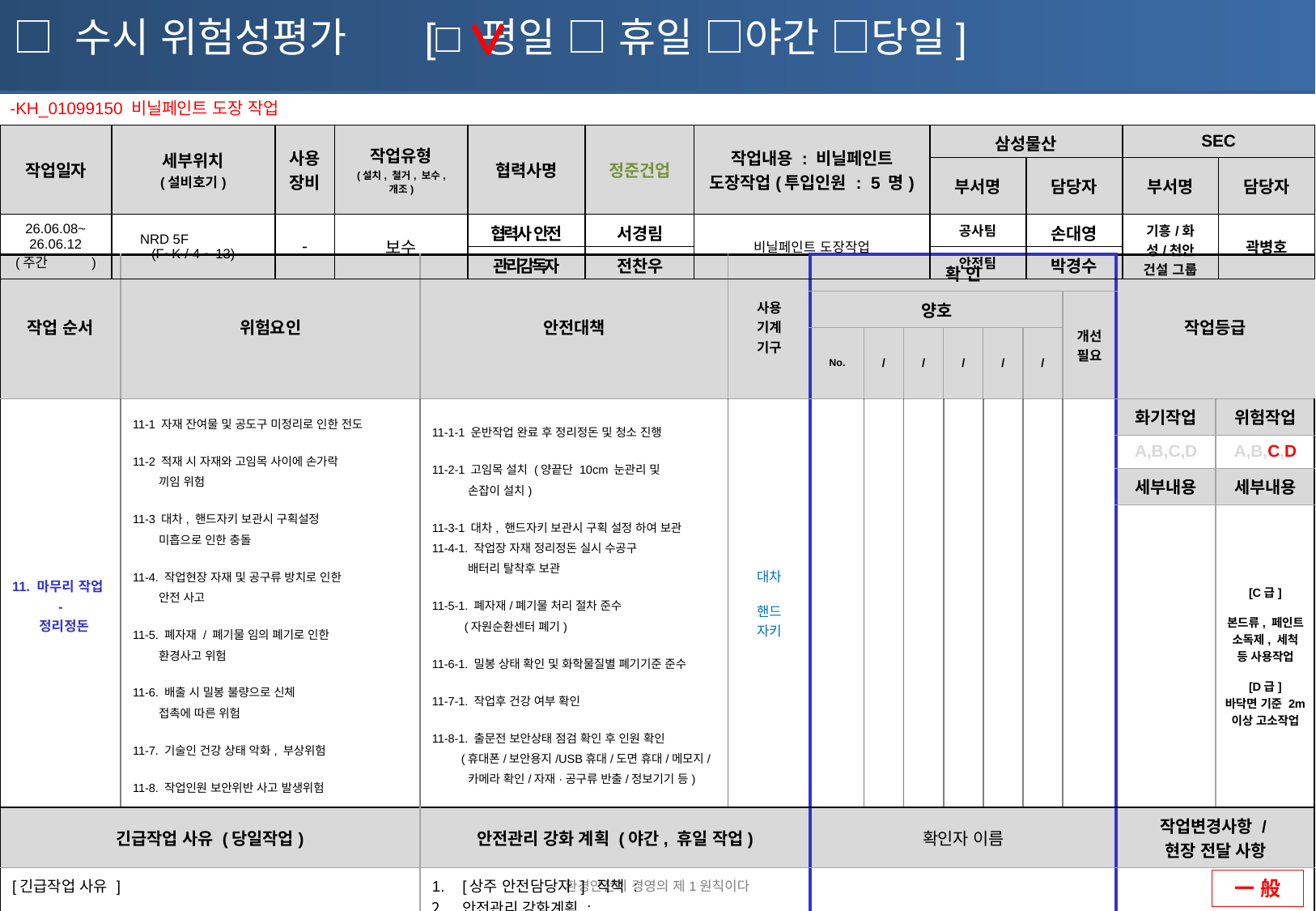

□ 수시 위험성평가      [□ 평일 □ 휴일 □야간 □당일]

-KH_01099150 비닐페인트 도장 작업
| 작업일자 | 세부위치 (설비호기) | 사용장비 | 작업유형 (설치, 철거, 보수, 개조) | 협력사명 | 정준건업 | 작업내용 : 비닐페인트 도장작업(투입인원 : 5 명) | 삼성물산 |  | SEC |  |
| --- | --- | --- | --- | --- | --- | --- | --- | --- | --- | --- |
|  |  |  |  |  |  |  | 부서명 | 담당자 | 부서명 | 담당자 |
| 26.06.08~ 26.06.12 (주간, 야간) | NRD 5F (F~K / 4 ~ 13) | - | 보수 | 협력사 안전 | 서경림 | 비닐페인트 도장작업 | 공사팀 | 손대영 | 기흥/화성/천안 건설 그룹 | 곽병호 |
|  |  |  |  | 관리감독자 | 전찬우 |  | 안전팀 | 박경수 |  |  |
| 작업 순서 | 위험요인 | 안전대책 | 사용 기계 기구 | 확 인 |  |  |  |  |  |  | 작업등급 |  |
| --- | --- | --- | --- | --- | --- | --- | --- | --- | --- | --- | --- | --- |
|  |  |  |  | 양호 |  |  |  |  |  | 개선 필요 |  |  |
|  |  |  |  | No. | / | / | / | / | / |  |  |  |
| 11. 마무리 작업 - 정리정돈 | 11-1 자재 잔여물 및 공도구 미정리로 인한 전도 11-2 적재 시 자재와 고임목 사이에 손가락 끼임 위험 11-3 대차, 핸드자키 보관시 구획설정 미흡으로 인한 충돌 11-4. 작업현장 자재 및 공구류 방치로 인한 안전 사고 11-5. 폐자재 / 폐기물 임의 폐기로 인한 환경사고 위험 11-6. 배출 시 밀봉 불량으로 신체 접촉에 따른 위험 11-7. 기술인 건강 상태 악화, 부상위험 11-8. 작업인원 보안위반 사고 발생위험 | 11-1-1 운반작업 완료 후 정리정돈 및 청소 진행 11-2-1 고임목 설치 (양끝단 10cm 눈관리 및 손잡이 설치) 11-3-1 대차, 핸드자키 보관시 구획 설정 하여 보관 11-4-1. 작업장 자재 정리정돈 실시 수공구 배터리 탈착후 보관 11-5-1. 폐자재/폐기물 처리 절차 준수 (자원순환센터 폐기) 11-6-1. 밀봉 상태 확인 및 화학물질별 폐기기준 준수 11-7-1. 작업후 건강 여부 확인 11-8-1. 출문전 보안상태 점검 확인 후 인원 확인 (휴대폰/보안용지/USB휴대/도면 휴대/메모지/ 카메라 확인/자재·공구류 반출/정보기기 등) | 대차 핸드 자키 |  |  |  |  |  |  |  | 화기작업 | 위험작업 |
|  |  |  |  |  |  |  |  |  |  |  | A,B,C,D | A,B,C,D |
| 1. TBM 활동 | 1-1. 건강상태 미확인으로 인한 사고위험 1-2. 작업전 스트레칭 미 실시로 인한 근골격계 위험 1-3. 복장 / 개인보호구 착용 불량으로 인한 사고위험 1-4. 비상 시 대책 미숙지로 인한 초기 대응 지연 1-5. 작업내용 미 숙지, SOP 미 숙지에 따른 작업 間 안전사고 발생 위험 1-6. 전기공도구 상태 불량으로 인한 감전위험 | 1-1. 음주 여부 / 건강상태 및 특이사항 확인 후 작업진행 1-2. TBM시 스트레칭 및 사전 운동 실시 1-3. 표준복장 착용 (안전모, 안전화, 각반, 안전밸트) ※ 팔,다리 노출 없을 것 작성특성에 맞는 특수 보호구 착용 (보안경, 마스크 등, DS부문 보호구착용기준 준수) 1-4. 비상 집결지 및 작업구간 비상대피로 / 비상연락망 / AED위치 / 아이,바디샤워 위치 숙지 1-5. 당일 작업내용 작업 근로자에게 내용 전달, SOP ,DRI, 위험성평가에 따른 작업시 위험관리 대책 공유, 유해 화학물질사용시 MSDS 확인 후 주의사항 등 교육 1-6. 사용 전 점검 실시 및 해당 월 인증마크를 부착 확인, 케이블 피복 상태를 확인 ( 손상 시 수리 또는 교체) | A형 말비계 말비계 컷쏘 전동드릴 타정총 수공구 대차 |  |  |  |  |  |  |  | 세부내용 | 세부내용 |
|  |  |  |  |  |  |  |  |  |  |  |  | [C급] 본드류, 페인트 소독제, 세척 등 사용작업 [D급] 바닥면 기준 2m 이상 고소작업 |
| 긴급작업 사유 (당일작업) |  | 안전관리 강화 계획 (야간, 휴일 작업) |  | 확인자 이름 |  |  |  |  |  |  | 작업변경사항 / 현장 전달 사항 |  |
| [긴급작업 사유 ] |  | [상주 안전담당자 ] 직책 : 안전관리 강화계획 : |  |  |  |  |  |  |  |  |  |  |